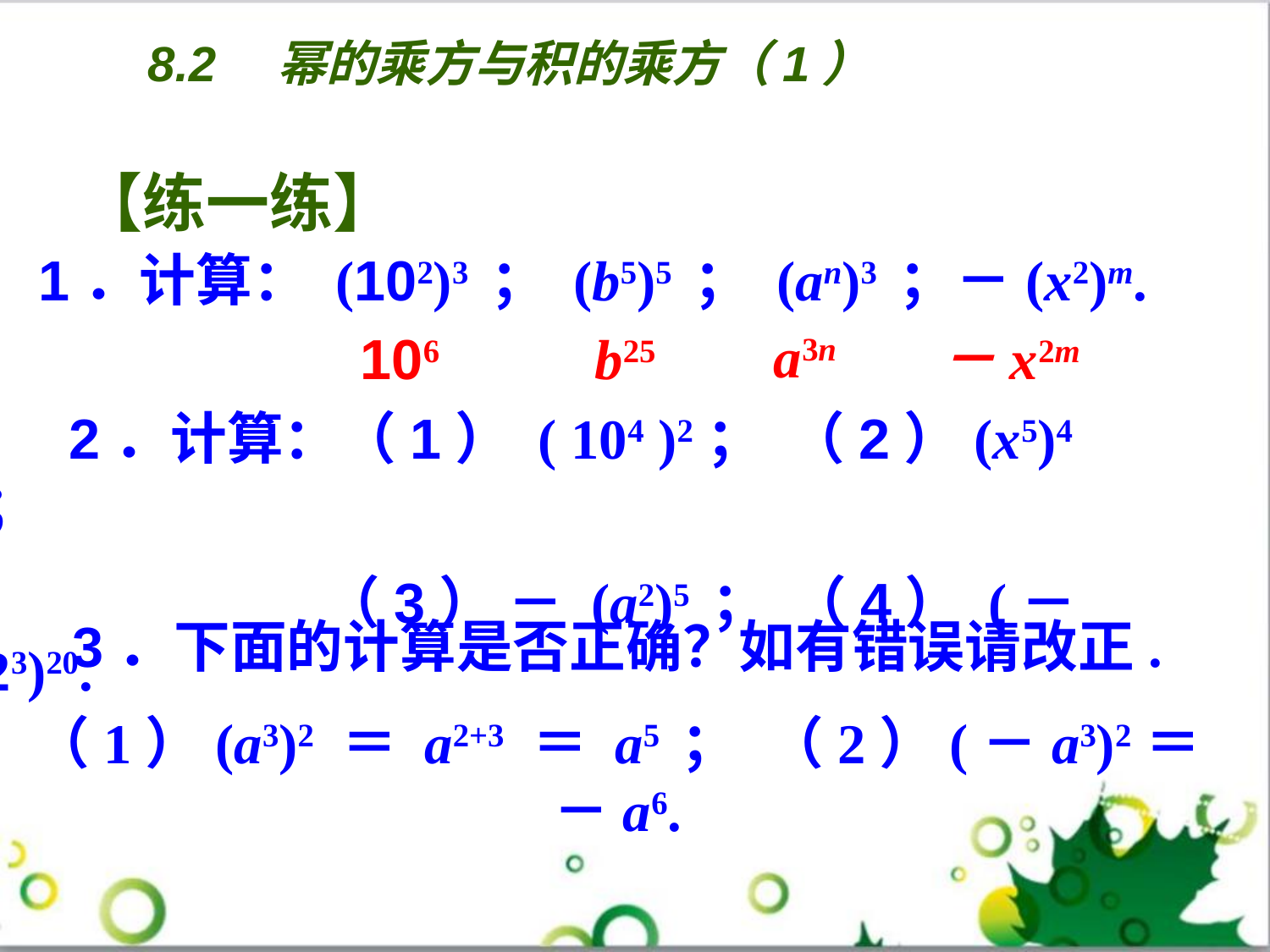

8.2　幂的乘方与积的乘方（1）
【练一练】
1．计算： (102)3 ； (b5)5 ； (an)3 ；－(x2)m.
a3n
106
b25
－x2m
      2．计算：（1） ( 104 )2；  （2）(x5)4 ；
                     　（3） － (a2)5 ；   （4） (－23)20.
3．下面的计算是否正确？如有错误请改正.
（1）(a3)2 ＝ a2+3 ＝ a5 ；    （2）(－a3)2＝－a6.